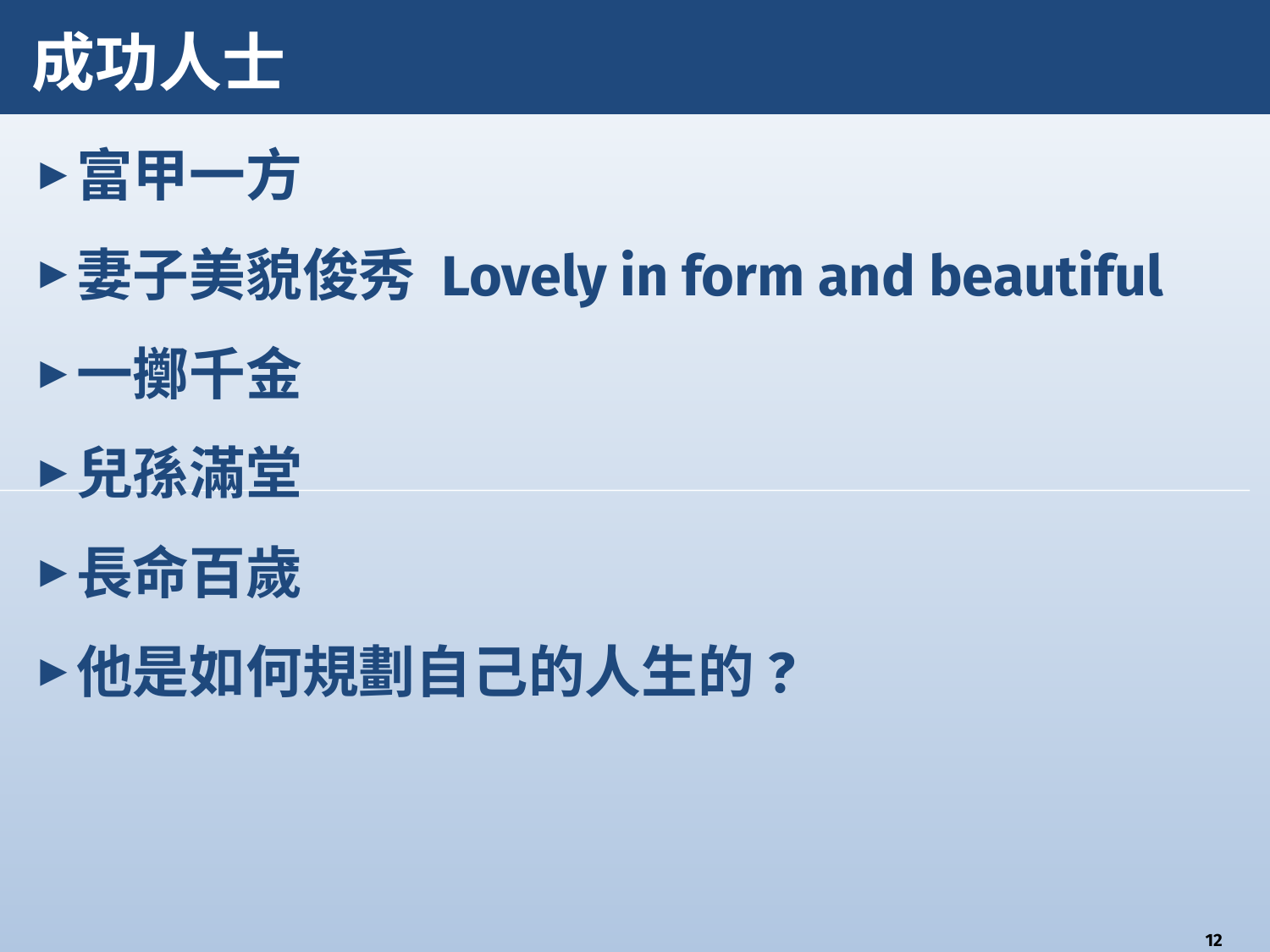

# 成功人士
富甲一方
妻子美貌俊秀 Lovely in form and beautiful
一擲千金
兒孫滿堂
長命百歲
他是如何規劃自己的人生的?